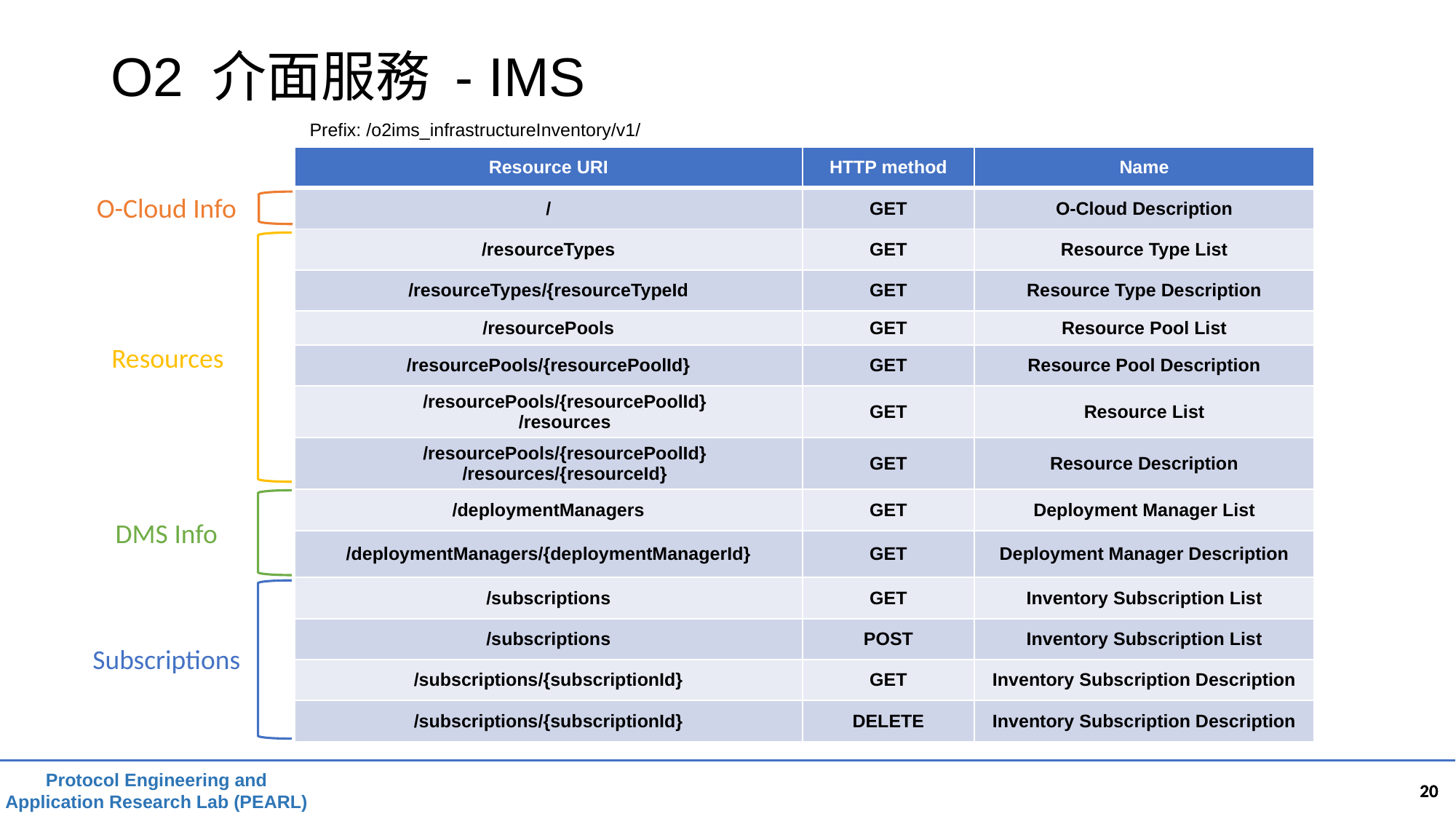

# O2 介面服務 - IMS
Prefix: /o2ims_infrastructureInventory/v1/
O-Cloud Info

Resources

DMS Info

Subscriptions
| Resource URI | HTTP method | Name |
| --- | --- | --- |
| / | GET | O-Cloud Description |
| /resourceTypes | GET | Resource Type List |
| /resourceTypes/{resourceTypeId | GET | Resource Type Description |
| /resourcePools | GET | Resource Pool List |
| /resourcePools/{resourcePoolId} | GET | Resource Pool Description |
| /resourcePools/{resourcePoolId} /resources | GET | Resource List |
| /resourcePools/{resourcePoolId} /resources/{resourceId} | GET | Resource Description |
| /deploymentManagers | GET | Deployment Manager List |
| /deploymentManagers/{deploymentManagerId} | GET | Deployment Manager Description |
| /subscriptions | GET | Inventory Subscription List |
| /subscriptions | POST | Inventory Subscription List |
| /subscriptions/{subscriptionId} | GET | Inventory Subscription Description |
| /subscriptions/{subscriptionId} | DELETE | Inventory Subscription Description |